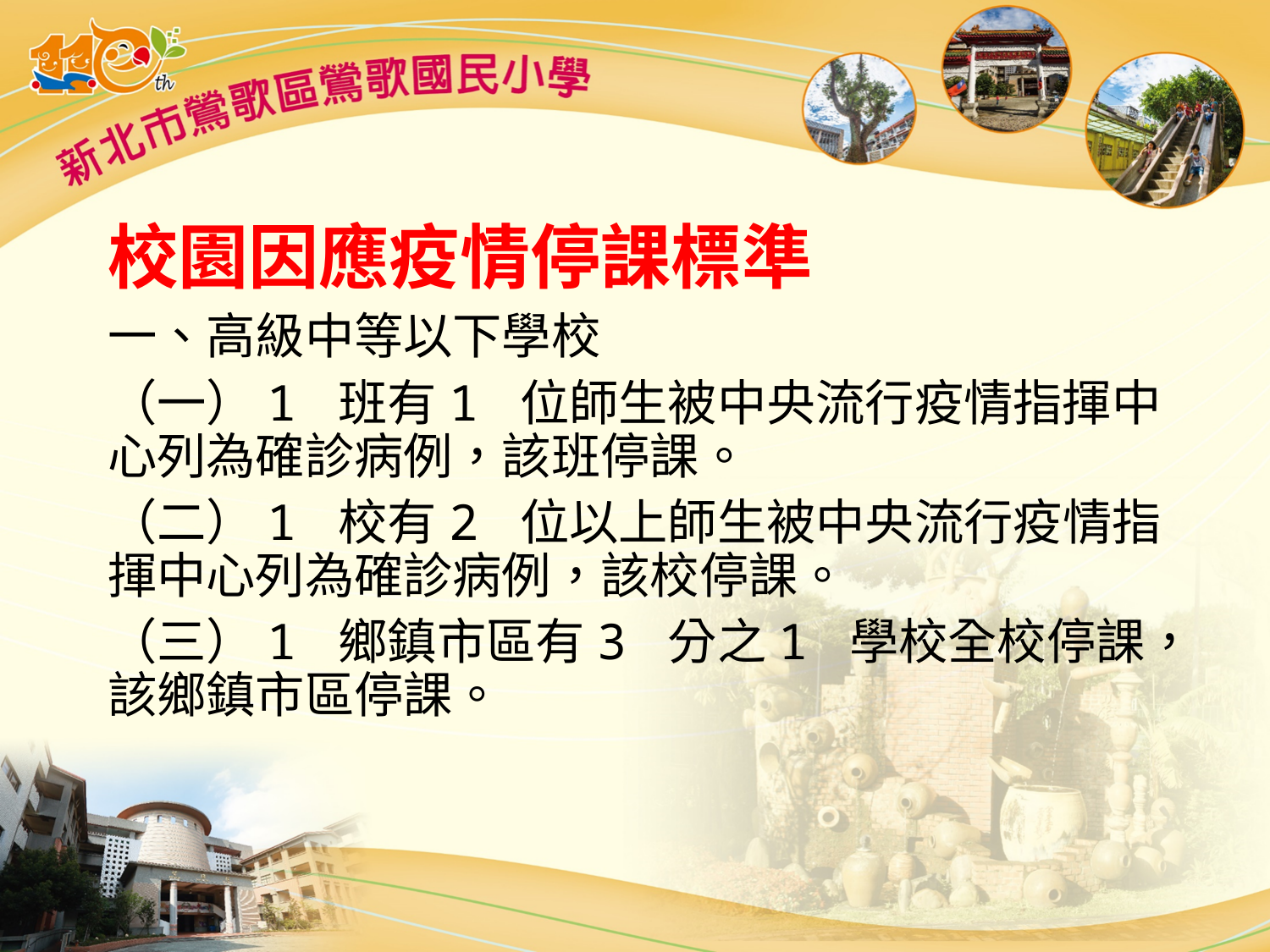

校園因應疫情停課標準
一、高級中等以下學校
（一）1 班有1 位師生被中央流行疫情指揮中心列為確診病例，該班停課。
（二）1 校有2 位以上師生被中央流行疫情指揮中心列為確診病例，該校停課。
（三）1 鄉鎮市區有3 分之1 學校全校停課，該鄉鎮市區停課。